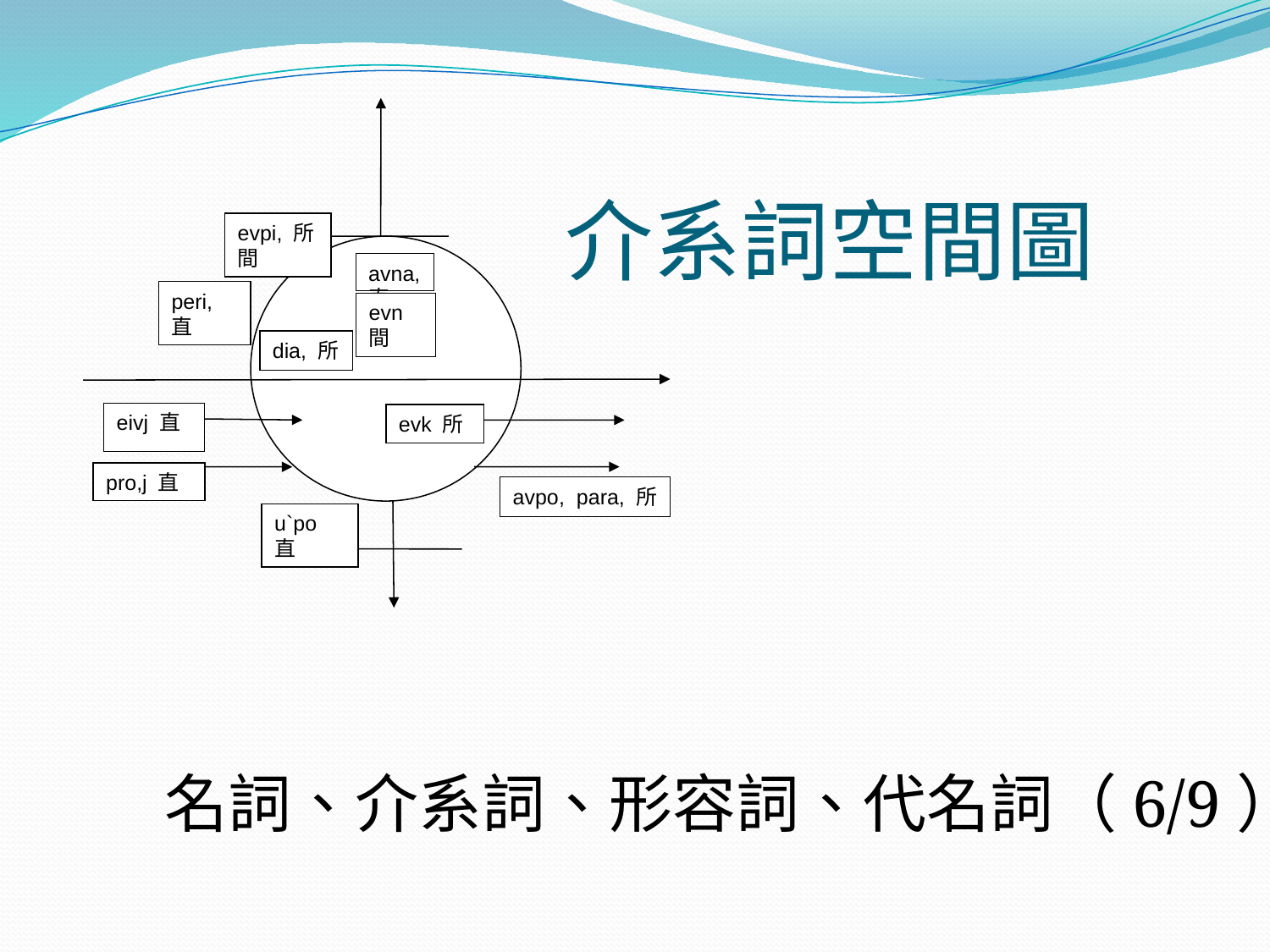

# 介系詞空間圖
evpi, 所間

avna,直
peri,直
evn 間
dia, 所

eivj 直
evk 所

pro,j 直

avpo,  para, 所

u`po 直

名詞、介系詞、形容詞、代名詞（6/9）